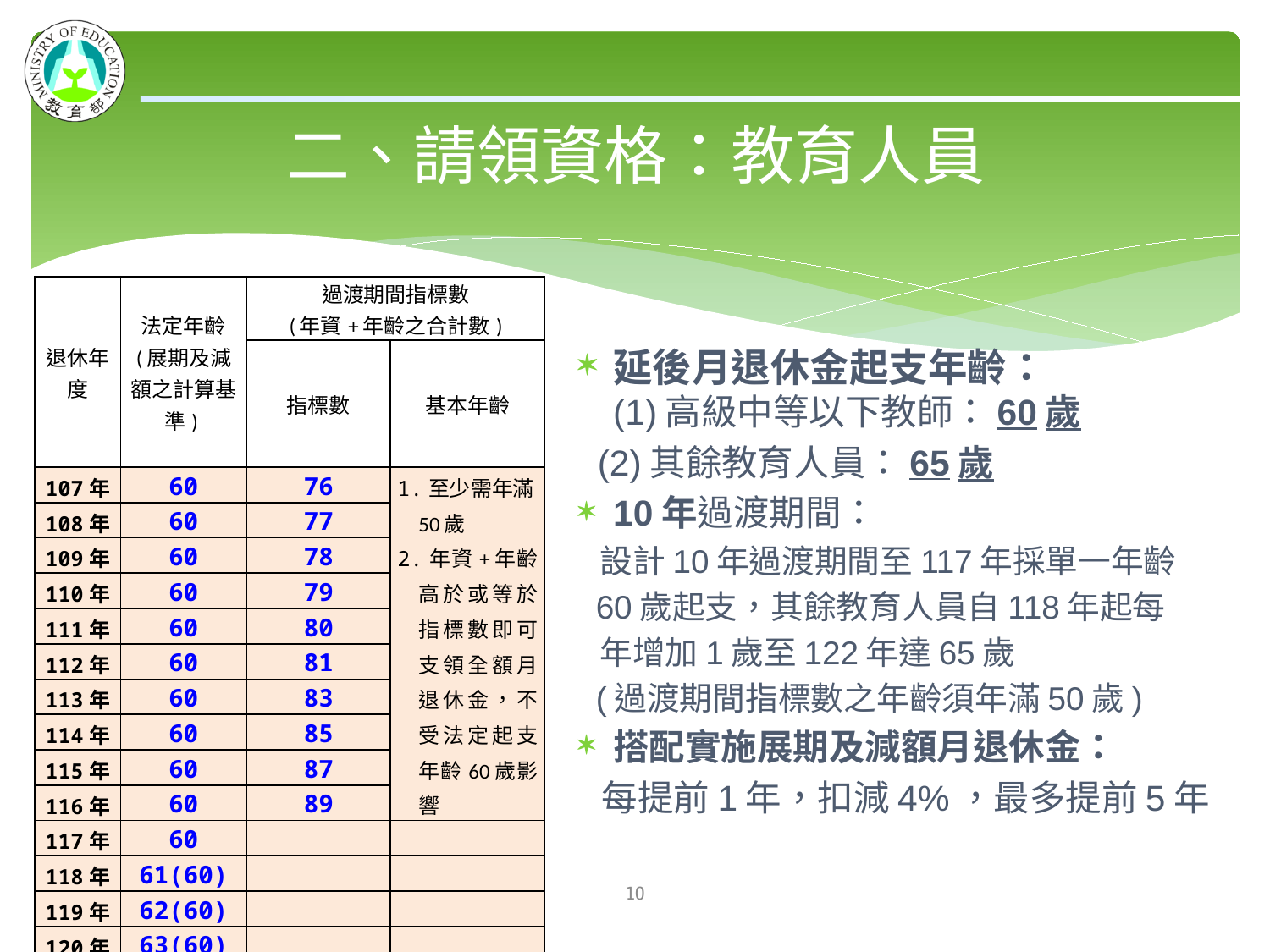

# 二、請領資格：教育人員
| 退休年度 | 法定年齡 (展期及減額之計算基準) | 過渡期間指標數 (年資+年齡之合計數) |  |
| --- | --- | --- | --- |
|  |  | 指標數 | 基本年齡 |
| 107年 | 60 | 76 | 1.至少需年滿50歲 2.年資+年齡高於或等於指標數即可支領全額月退休金，不受法定起支年齡60歲影響 |
| 108年 | 60 | 77 |  |
| 109年 | 60 | 78 |  |
| 110年 | 60 | 79 |  |
| 111年 | 60 | 80 |  |
| 112年 | 60 | 81 |  |
| 113年 | 60 | 83 |  |
| 114年 | 60 | 85 |  |
| 115年 | 60 | 87 |  |
| 116年 | 60 | 89 |  |
| 117年 | 60 |  |  |
| 118年 | 61(60) |  |  |
| 119年 | 62(60) |  |  |
| 120年 | 63(60) |  |  |
| 121年 | 64(60) |  |  |
| 122年 | 65(60) |  |  |
延後月退休金起支年齡：
(1)高級中等以下教師：60歲
  (2)其餘教育人員：65歲
10年過渡期間：
  設計10年過渡期間至117年採單一年齡
  60歲起支，其餘教育人員自118年起每
  年增加1歲至122年達65歲
  (過渡期間指標數之年齡須年滿50歲)
搭配實施展期及減額月退休金：
  每提前1年，扣減4%，最多提前5年

10